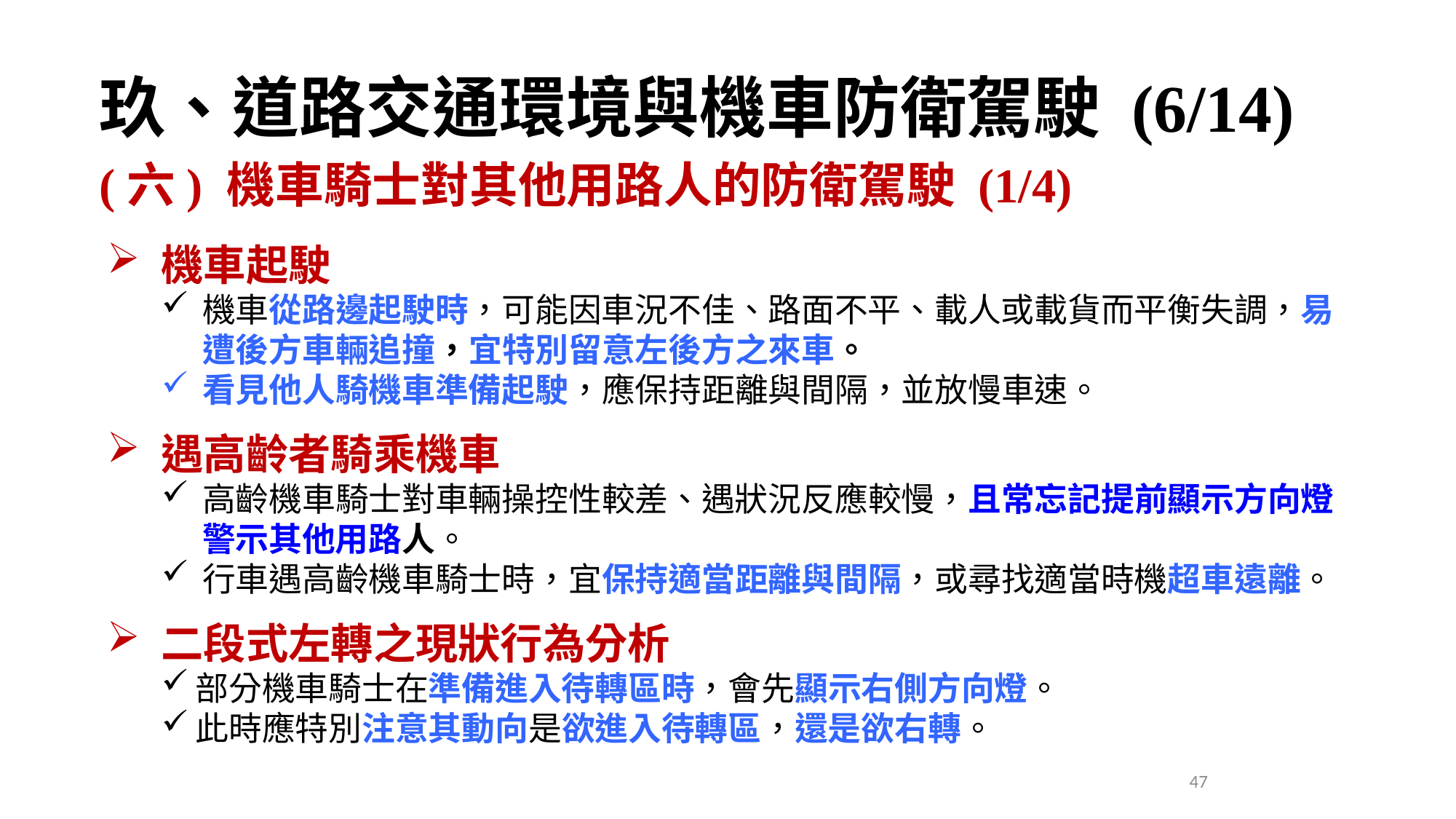

# 玖、道路交通環境與機車防衛駕駛 (6/14)
(六) 機車騎士對其他用路人的防衛駕駛 (1/4)
機車起駛
機車從路邊起駛時，可能因車況不佳、路面不平、載人或載貨而平衡失調，易遭後方車輛追撞，宜特別留意左後方之來車。
看見他人騎機車準備起駛，應保持距離與間隔，並放慢車速。
遇高齡者騎乘機車
高齡機車騎士對車輛操控性較差、遇狀況反應較慢，且常忘記提前顯示方向燈警示其他用路人。
行車遇高齡機車騎士時，宜保持適當距離與間隔，或尋找適當時機超車遠離。
二段式左轉之現狀行為分析
部分機車騎士在準備進入待轉區時，會先顯示右側方向燈。
此時應特別注意其動向是欲進入待轉區，還是欲右轉。

47